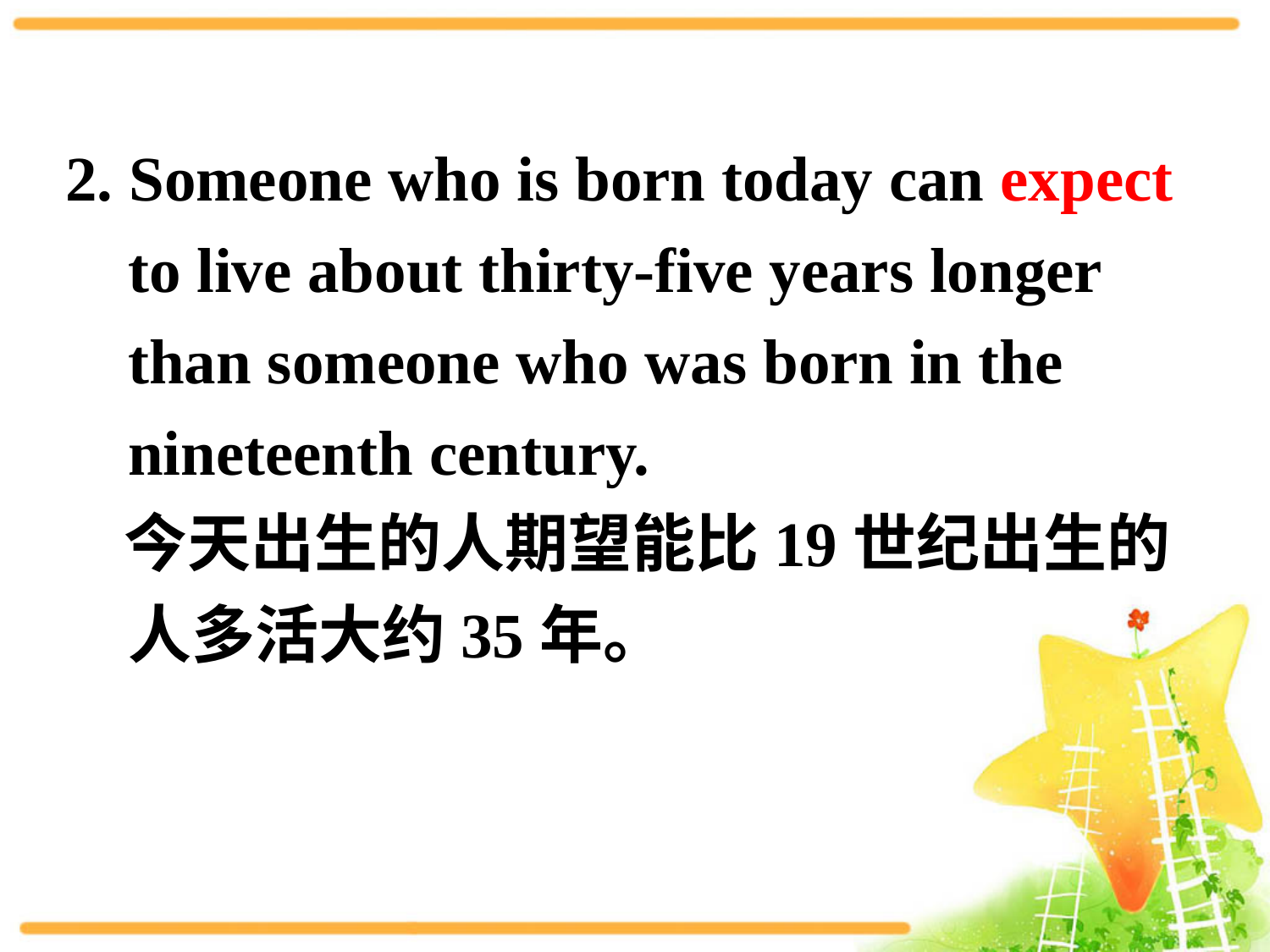

2. Someone who is born today can expect to live about thirty-five years longer than someone who was born in the nineteenth century.
   今天出生的人期望能比19世纪出生的人多活大约35年。